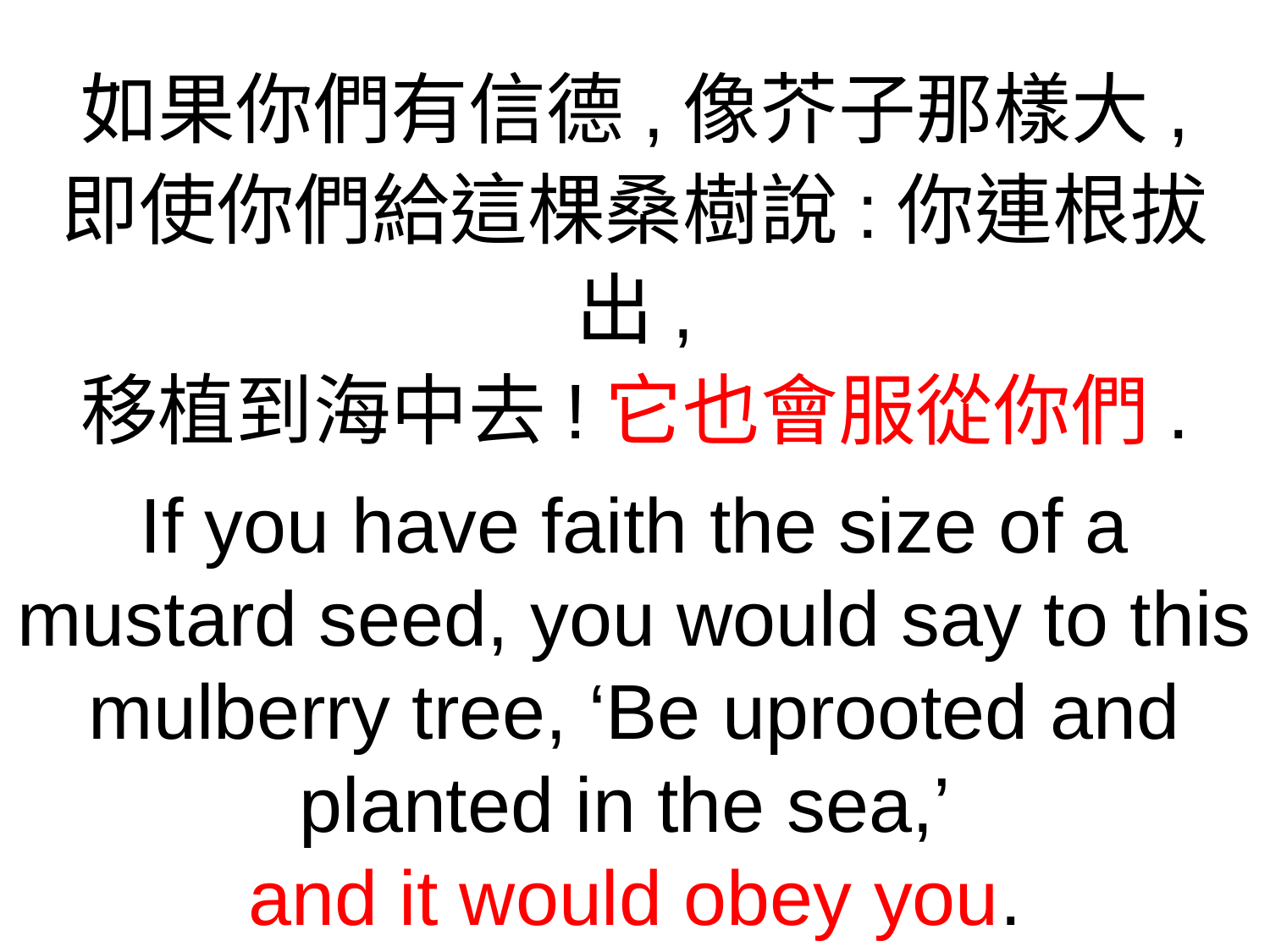

如果你們有信德,像芥子那樣大,
即使你們給這棵桑樹說:你連根拔出,
移植到海中去!它也會服從你們.
If you have faith the size of a mustard seed, you would say to this mulberry tree, ‘Be uprooted and planted in the sea,’
and it would obey you.